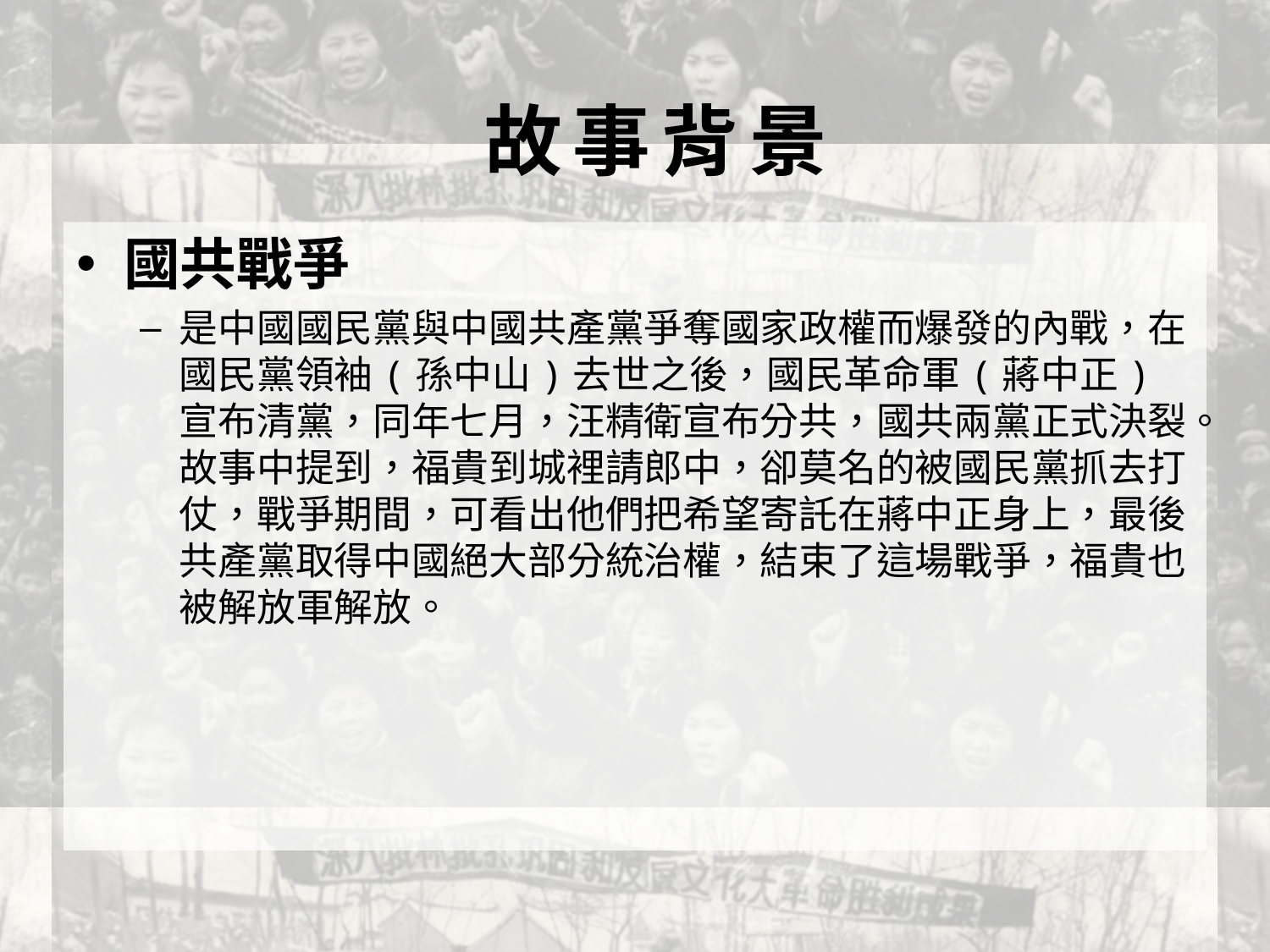

故事背景
國共戰爭
是中國國民黨與中國共產黨爭奪國家政權而爆發的內戰，在國民黨領袖(孫中山)去世之後，國民革命軍(蔣中正)宣布清黨，同年七月，汪精衛宣布分共，國共兩黨正式決裂。故事中提到，福貴到城裡請郎中，卻莫名的被國民黨抓去打仗，戰爭期間，可看出他們把希望寄託在蔣中正身上，最後共產黨取得中國絕大部分統治權，結束了這場戰爭，福貴也被解放軍解放。